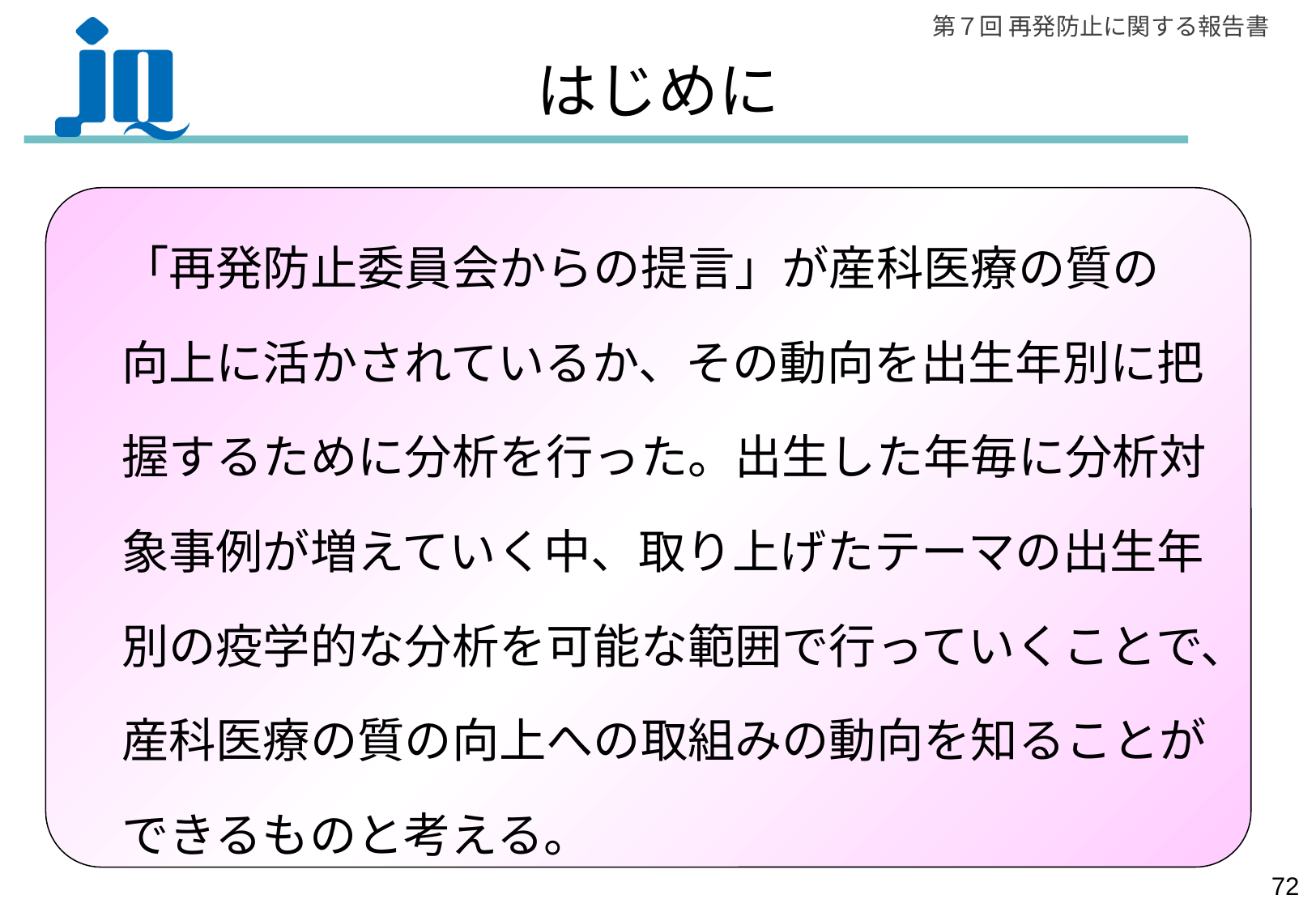

# はじめに

　「再発防止委員会からの提言」が産科医療の質の
　向上に活かされているか、その動向を出生年別に把
　握するために分析を行った。出生した年毎に分析対
　象事例が増えていく中、取り上げたテーマの出生年
　別の疫学的な分析を可能な範囲で行っていくことで、
　産科医療の質の向上への取組みの動向を知ることが
　できるものと考える。

72